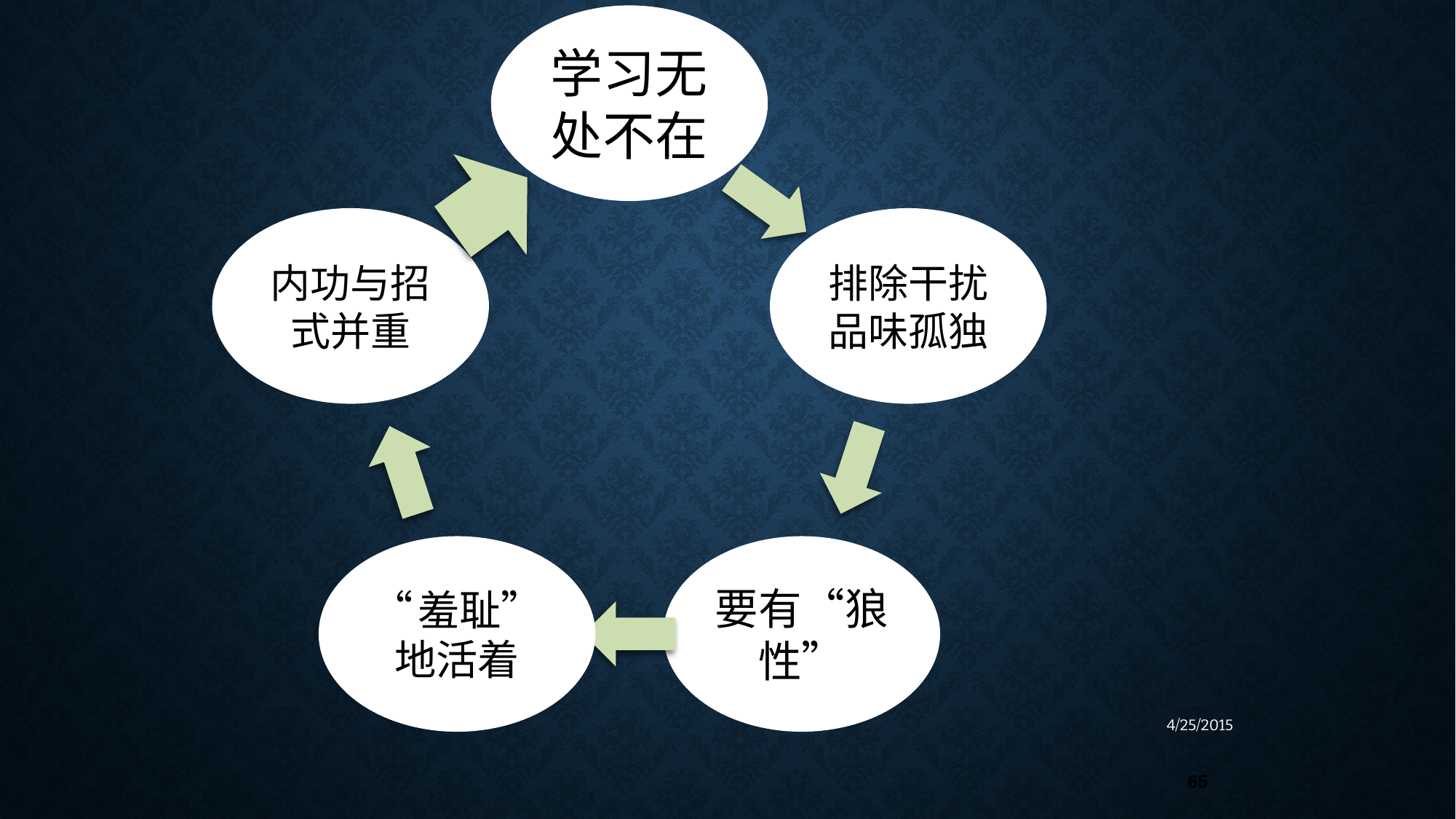

学习无处不在
排除干扰品味孤独
要有“狼性”
“羞耻”地活着
内功与招式并重
4/25/2015
65